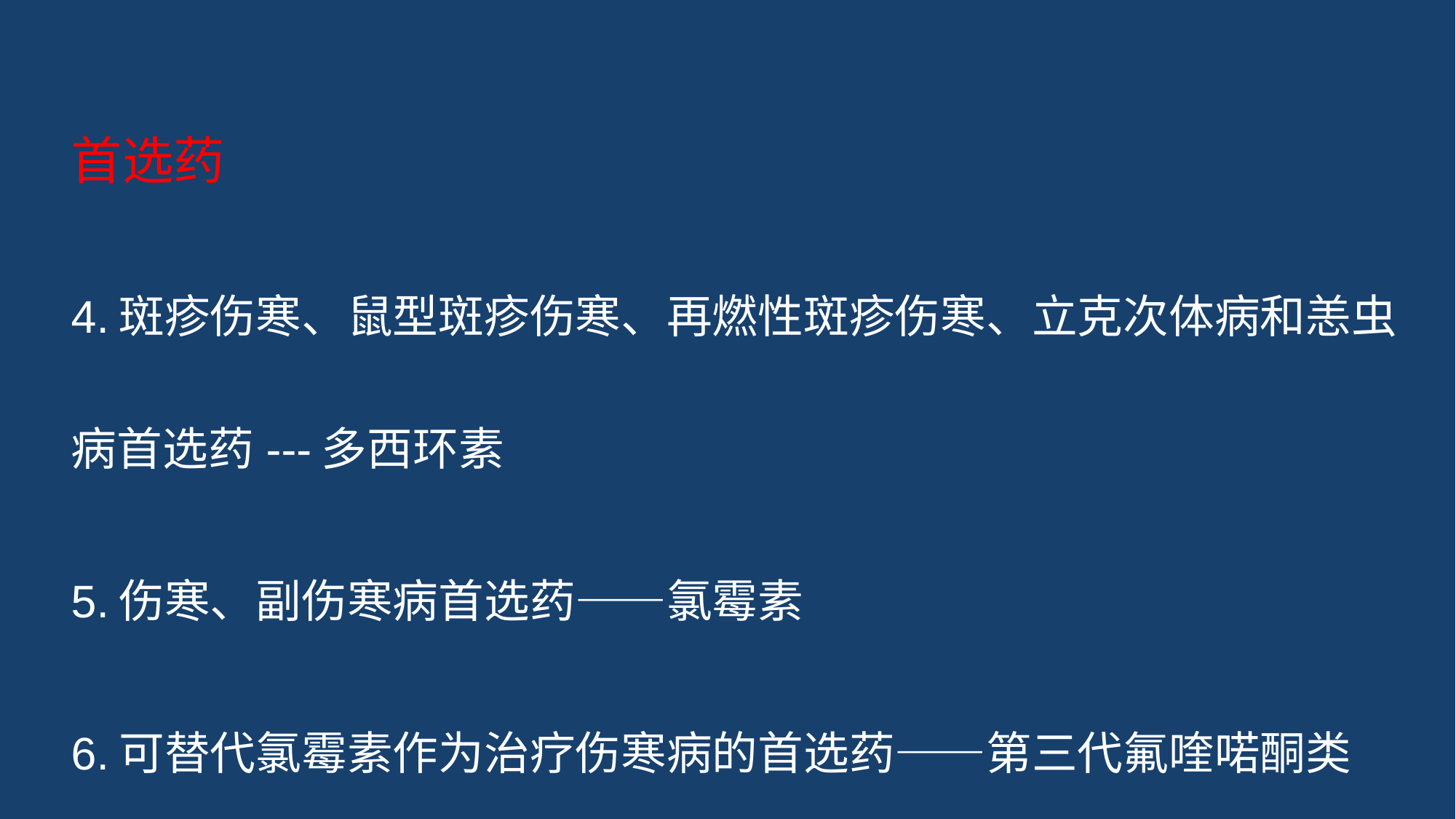

首选药
4.斑疹伤寒、鼠型斑疹伤寒、再燃性斑疹伤寒、立克次体病和恙虫病首选药---多西环素
5.伤寒、副伤寒病首选药——氯霉素
6.可替代氯霉素作为治疗伤寒病的首选药——第三代氟喹喏酮类